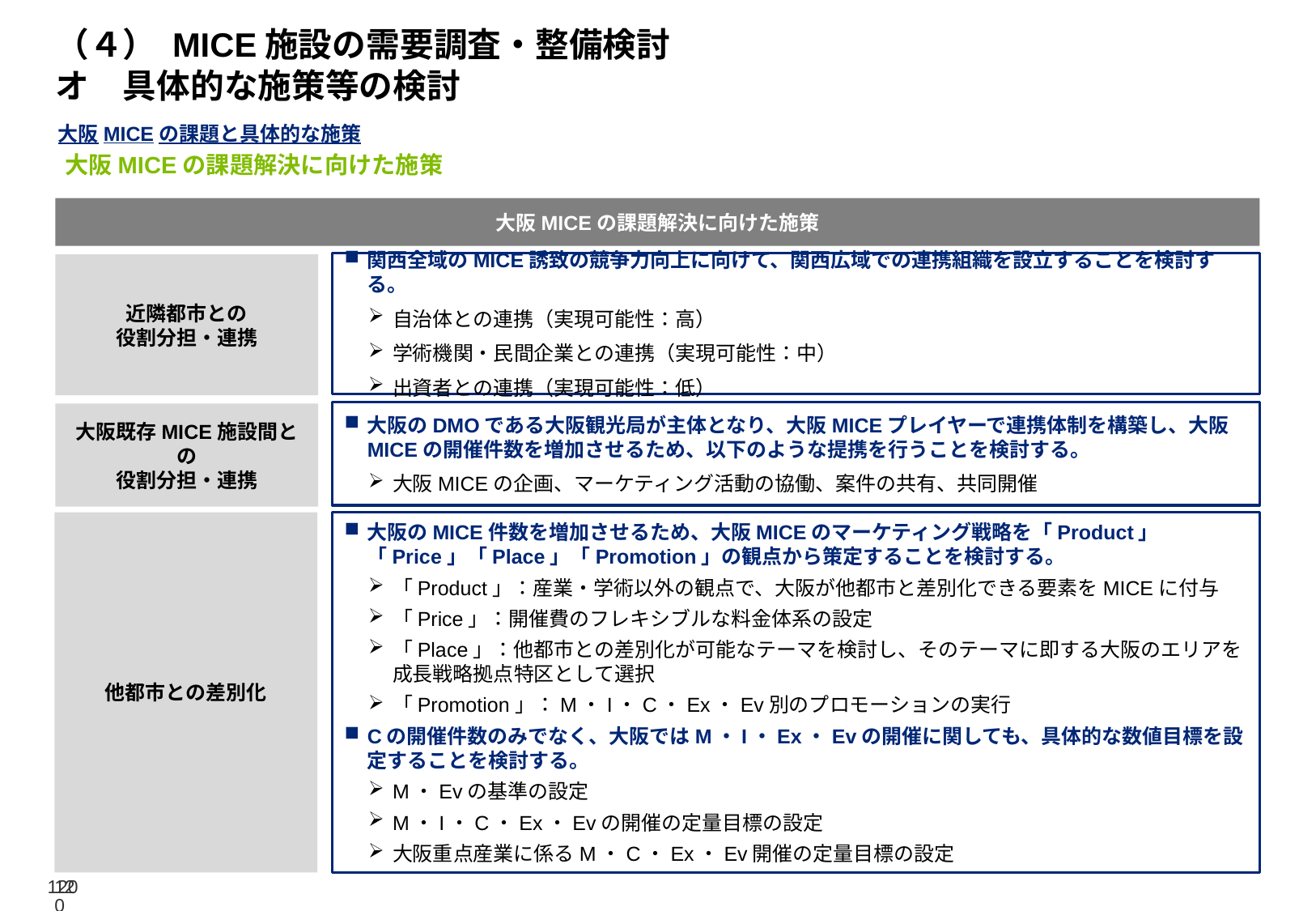

# （４） MICE施設の需要調査・整備検討 オ　具体的な施策等の検討
大阪MICEの課題と具体的な施策
大阪MICEの課題解決に向けた施策
大阪MICEの課題解決に向けた施策
関西全域のMICE誘致の競争力向上に向けて、関西広域での連携組織を設立することを検討する。
自治体との連携（実現可能性：高）
学術機関・民間企業との連携（実現可能性：中）
出資者との連携（実現可能性：低）
近隣都市との
役割分担・連携
大阪のDMOである大阪観光局が主体となり、大阪MICEプレイヤーで連携体制を構築し、大阪MICEの開催件数を増加させるため、以下のような提携を行うことを検討する。
大阪MICEの企画、マーケティング活動の協働、案件の共有、共同開催
大阪既存MICE施設間との
役割分担・連携
他都市との差別化
大阪のMICE件数を増加させるため、大阪MICEのマーケティング戦略を「Product」「Price」「Place」「Promotion」の観点から策定することを検討する。
「Product」：産業・学術以外の観点で、大阪が他都市と差別化できる要素をMICEに付与
「Price」：開催費のフレキシブルな料金体系の設定
「Place」：他都市との差別化が可能なテーマを検討し、そのテーマに即する大阪のエリアを成長戦略拠点特区として選択
「Promotion」：M・I・C・Ex・Ev別のプロモーションの実行
Cの開催件数のみでなく、大阪ではM・I・Ex・Evの開催に関しても、具体的な数値目標を設定することを検討する。
M・Evの基準の設定
M・I・C・Ex・Evの開催の定量目標の設定
大阪重点産業に係るM・C・Ex・Ev開催の定量目標の設定
120
120